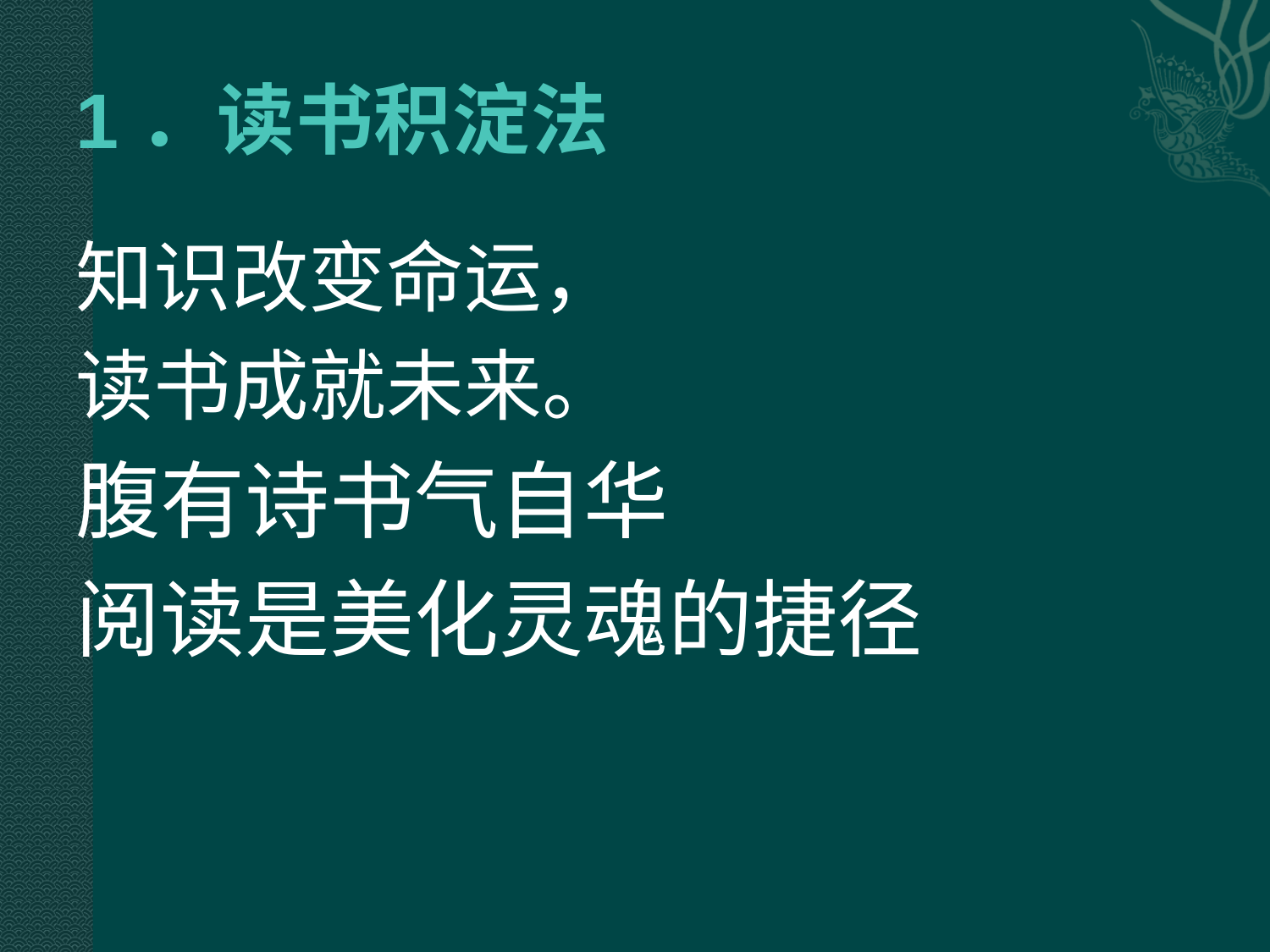

# 1．读书积淀法
知识改变命运，
读书成就未来。
腹有诗书气自华
阅读是美化灵魂的捷径